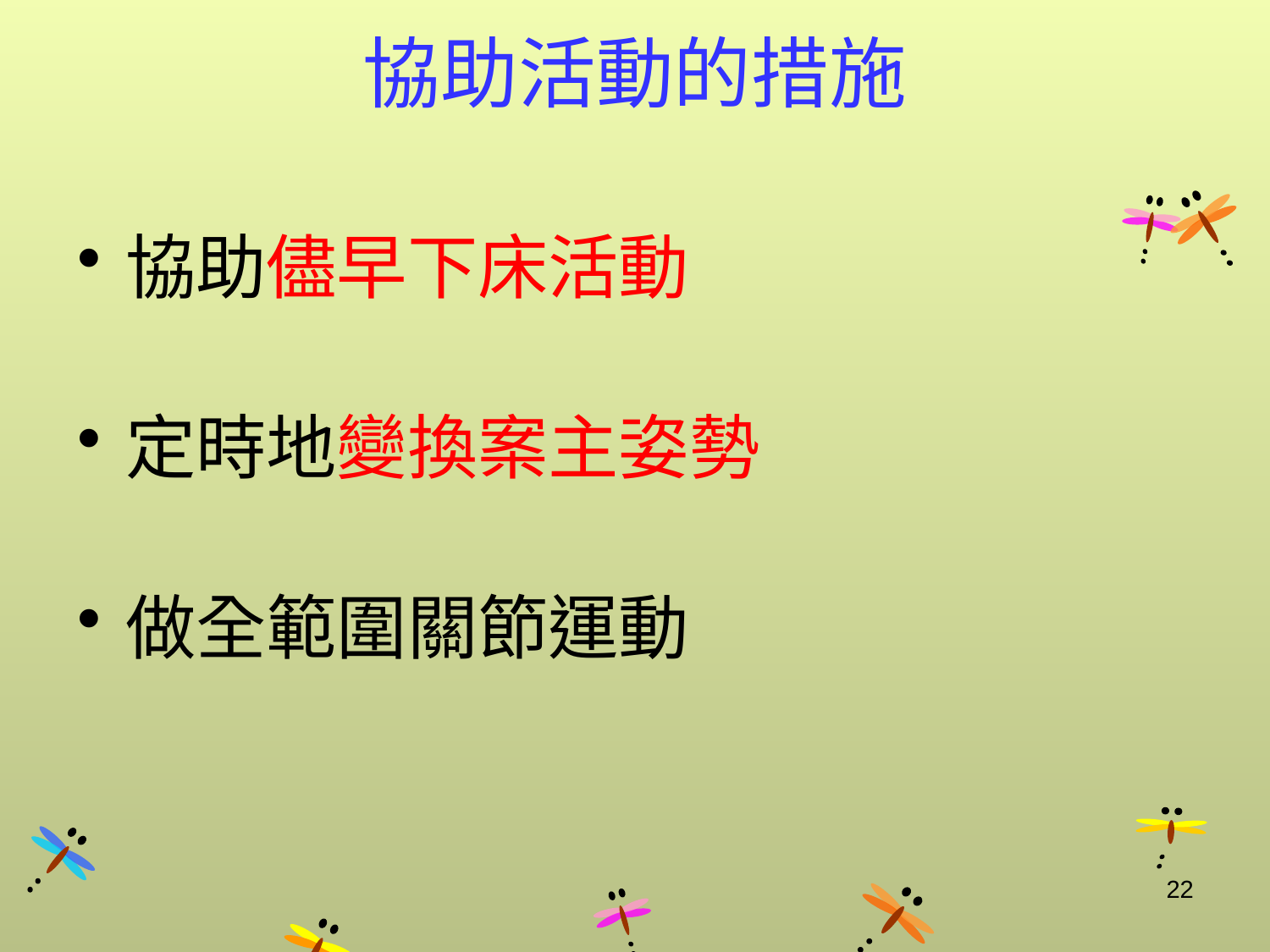

# 協助活動的措施
協助儘早下床活動

定時地變換案主姿勢

做全範圍關節運動

22